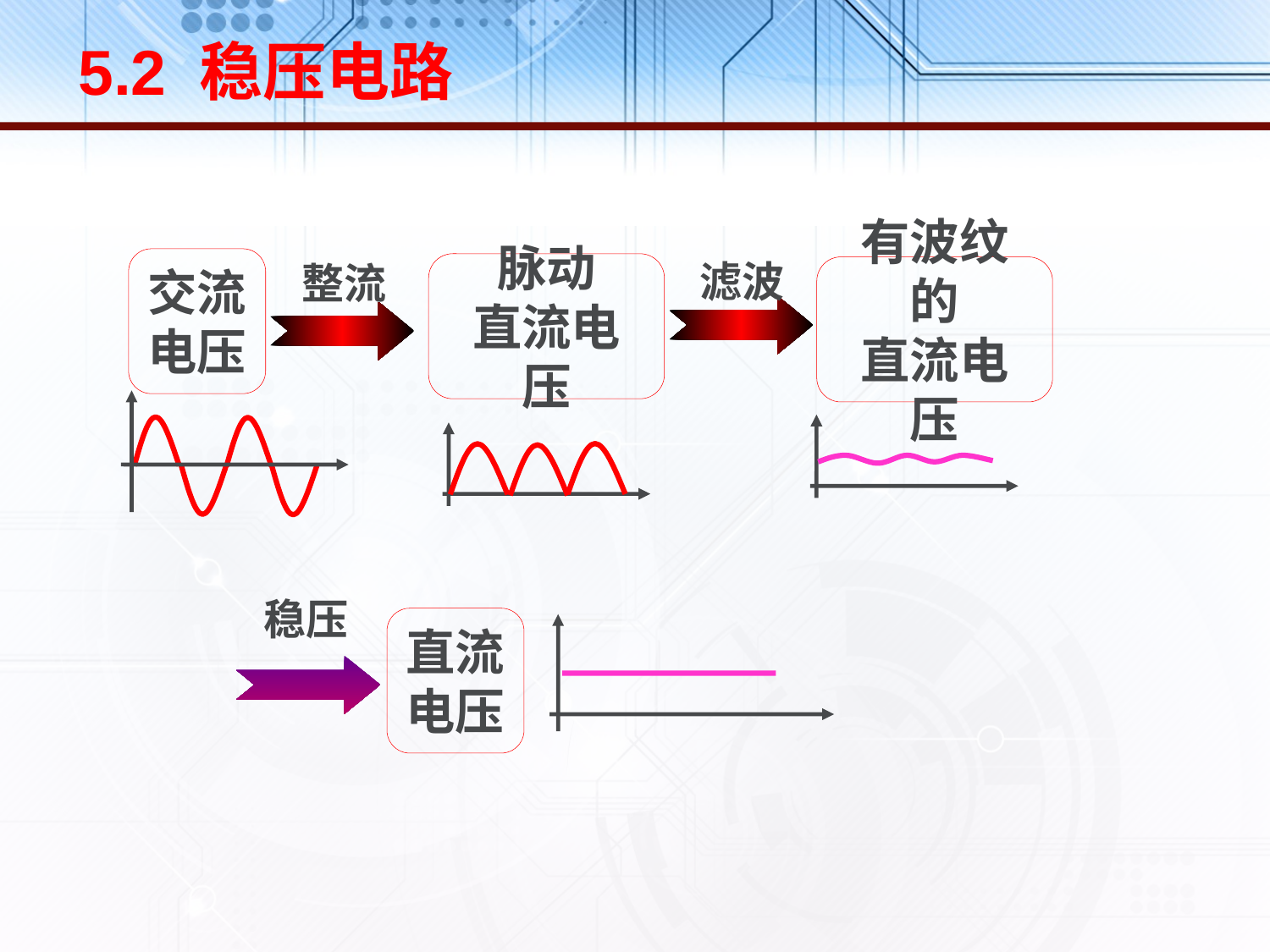

5.2 稳压电路

滤波

整流

交流
电压
脉动
直流电压
有波纹的
直流电压

稳压
直流
电压